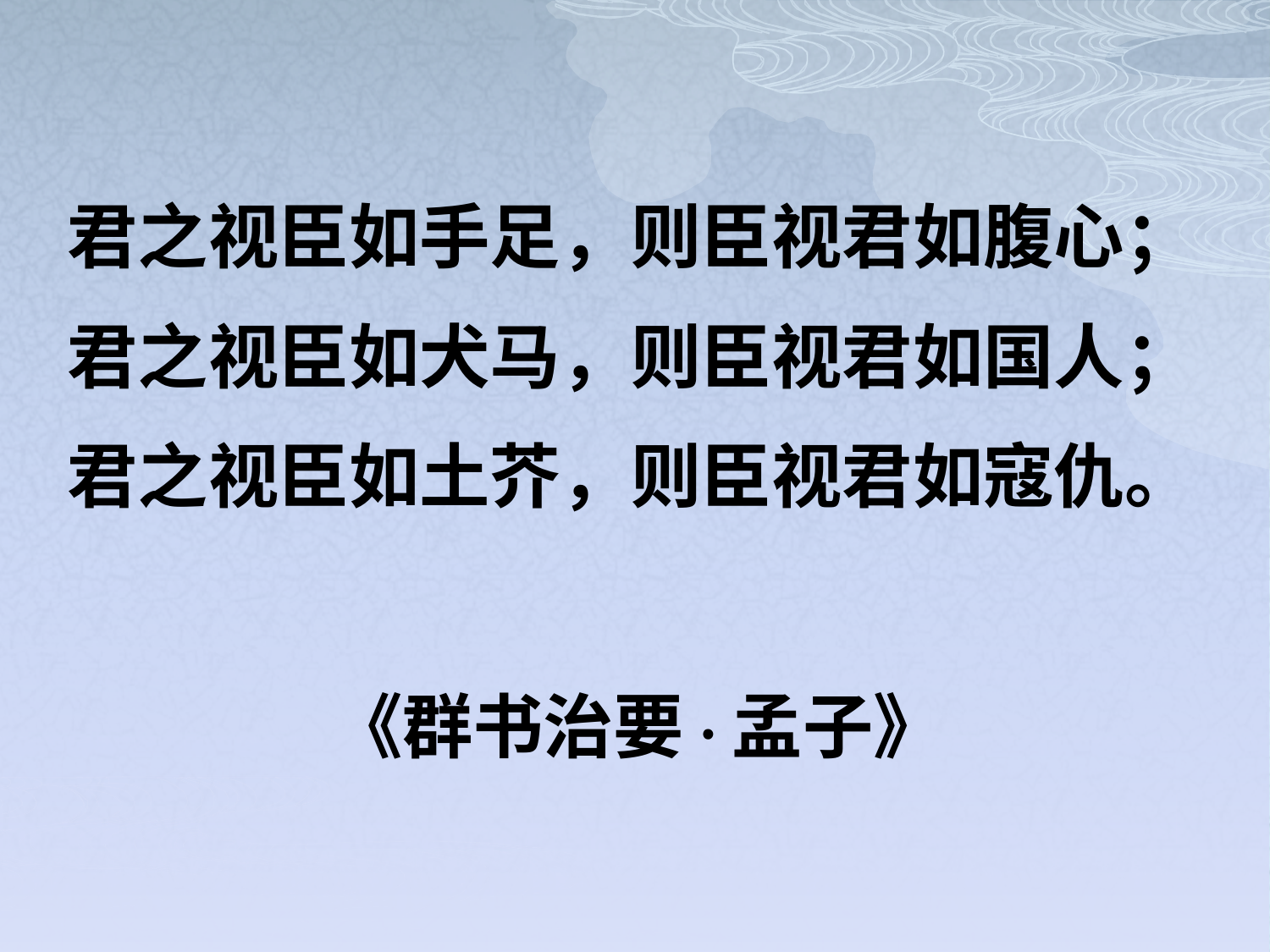

君之视臣如手足，则臣视君如腹心；
君之视臣如犬马，则臣视君如国人；
君之视臣如土芥，则臣视君如寇仇。

              《群书治要·孟子》